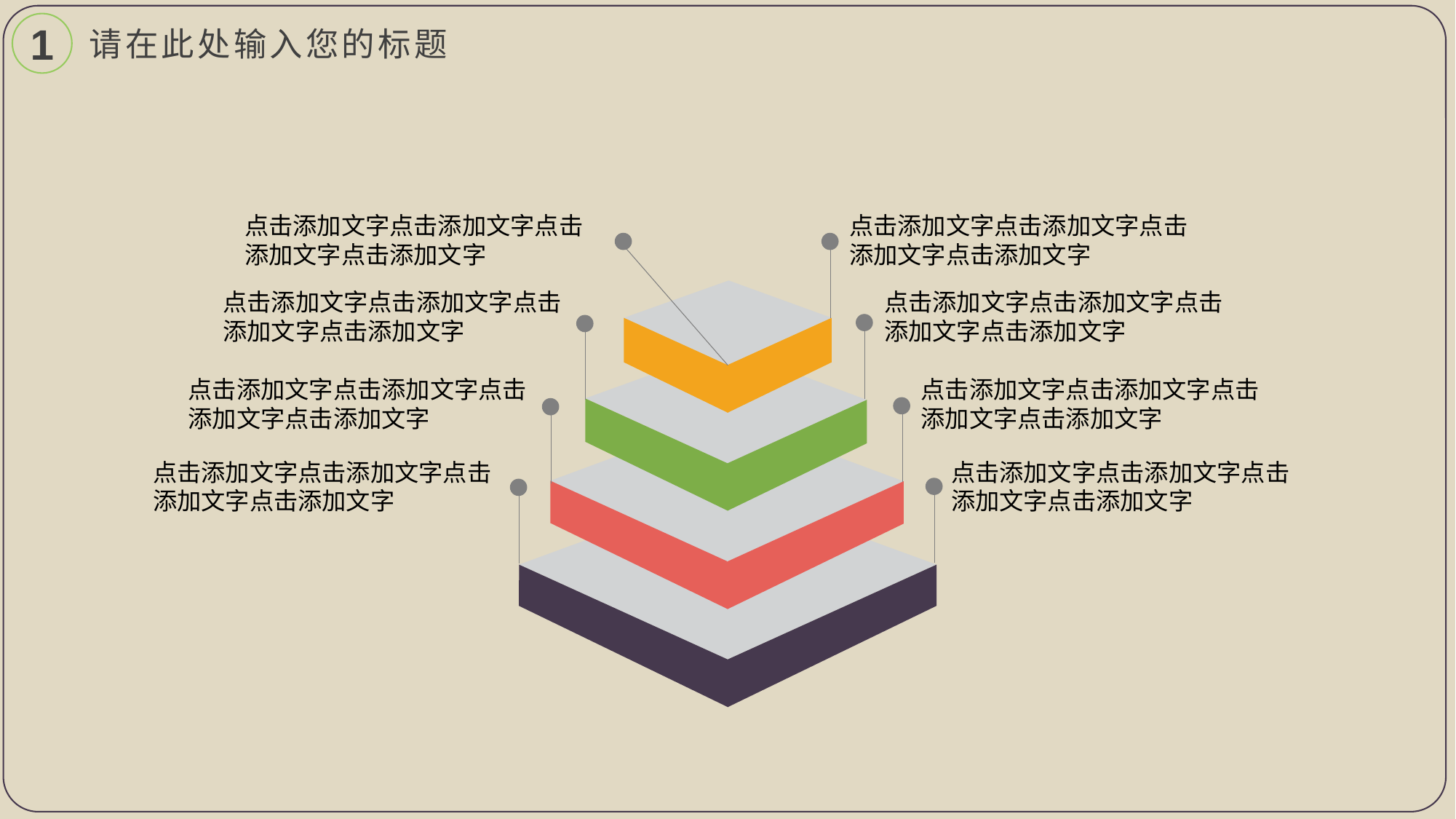

1
请在此处输入您的标题
点击添加文字点击添加文字点击添加文字点击添加文字
点击添加文字点击添加文字点击添加文字点击添加文字

点击添加文字点击添加文字点击添加文字点击添加文字
点击添加文字点击添加文字点击添加文字点击添加文字

点击添加文字点击添加文字点击添加文字点击添加文字
点击添加文字点击添加文字点击添加文字点击添加文字

点击添加文字点击添加文字点击添加文字点击添加文字
点击添加文字点击添加文字点击添加文字点击添加文字